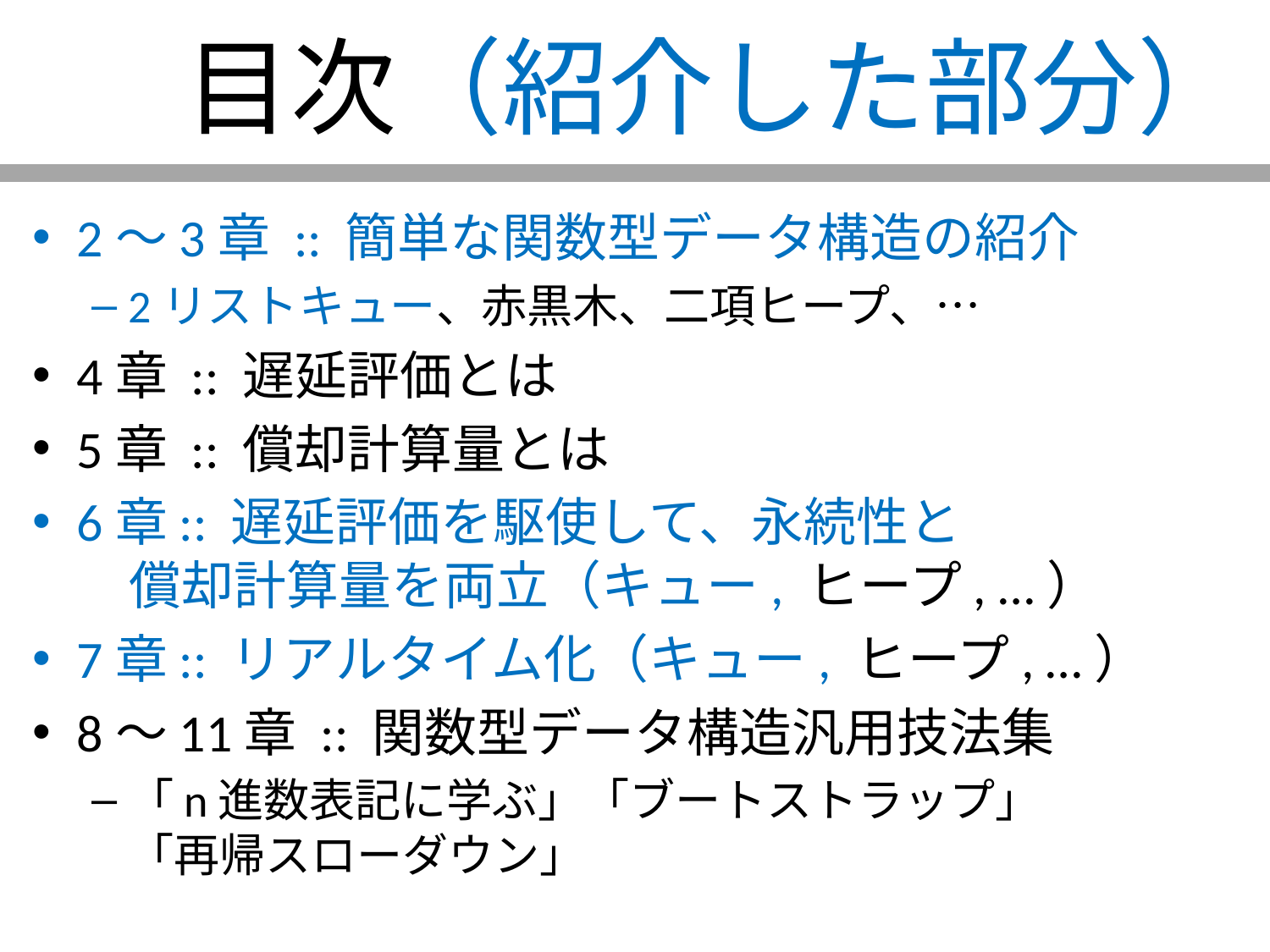

# 目次（紹介した部分）
2～3章 :: 簡単な関数型データ構造の紹介
2リストキュー、赤黒木、二項ヒープ、…
4章 :: 遅延評価とは
5章 :: 償却計算量とは
6章:: 遅延評価を駆使して、永続性と
　償却計算量を両立（キュー, ヒープ, …）
7章:: リアルタイム化（キュー, ヒープ, …）
8～11章 :: 関数型データ構造汎用技法集
「n進数表記に学ぶ」「ブートストラップ」
「再帰スローダウン」